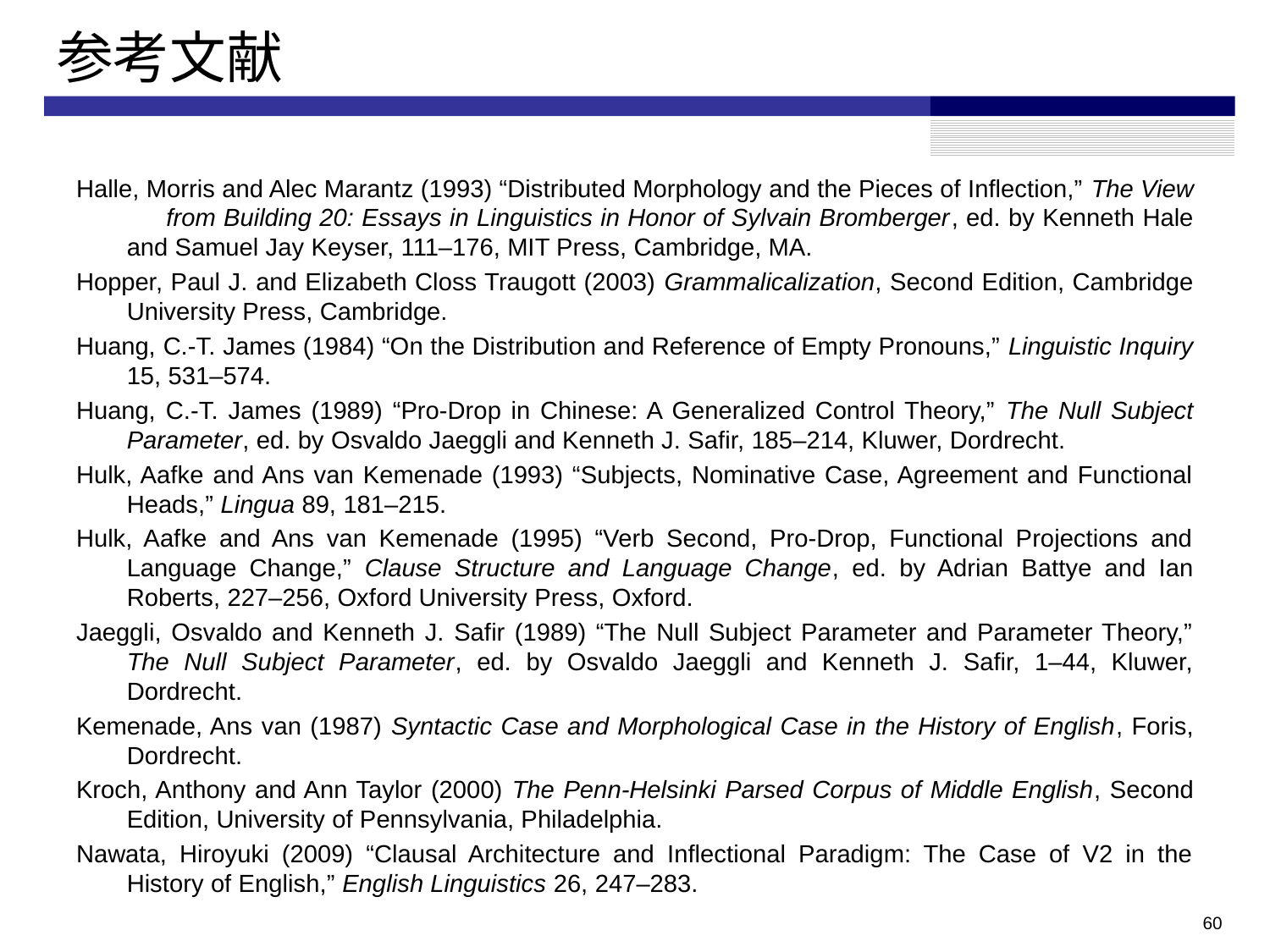

# 参考文献
Halle, Morris and Alec Marantz (1993) “Distributed Morphology and the Pieces of Inflection,” The View      from Building 20: Essays in Linguistics in Honor of Sylvain Bromberger, ed. by Kenneth Hale and Samuel Jay Keyser, 111–176, MIT Press, Cambridge, MA.
Hopper, Paul J. and Elizabeth Closs Traugott (2003) Grammalicalization, Second Edition, Cambridge University Press, Cambridge.
Huang, C.-T. James (1984) “On the Distribution and Reference of Empty Pronouns,” Linguistic Inquiry 15, 531–574.
Huang, C.-T. James (1989) “Pro-Drop in Chinese: A Generalized Control Theory,” The Null Subject Parameter, ed. by Osvaldo Jaeggli and Kenneth J. Safir, 185–214, Kluwer, Dordrecht.
Hulk, Aafke and Ans van Kemenade (1993) “Subjects, Nominative Case, Agreement and Functional Heads,” Lingua 89, 181–215.
Hulk, Aafke and Ans van Kemenade (1995) “Verb Second, Pro-Drop, Functional Projections and Language Change,” Clause Structure and Language Change, ed. by Adrian Battye and Ian Roberts, 227–256, Oxford University Press, Oxford.
Jaeggli, Osvaldo and Kenneth J. Safir (1989) “The Null Subject Parameter and Parameter Theory,” The Null Subject Parameter, ed. by Osvaldo Jaeggli and Kenneth J. Safir, 1–44, Kluwer, Dordrecht.
Kemenade, Ans van (1987) Syntactic Case and Morphological Case in the History of English, Foris, Dordrecht.
Kroch, Anthony and Ann Taylor (2000) The Penn-Helsinki Parsed Corpus of Middle English, Second Edition, University of Pennsylvania, Philadelphia.
Nawata, Hiroyuki (2009) “Clausal Architecture and Inflectional Paradigm: The Case of V2 in the History of English,” English Linguistics 26, 247–283.

60